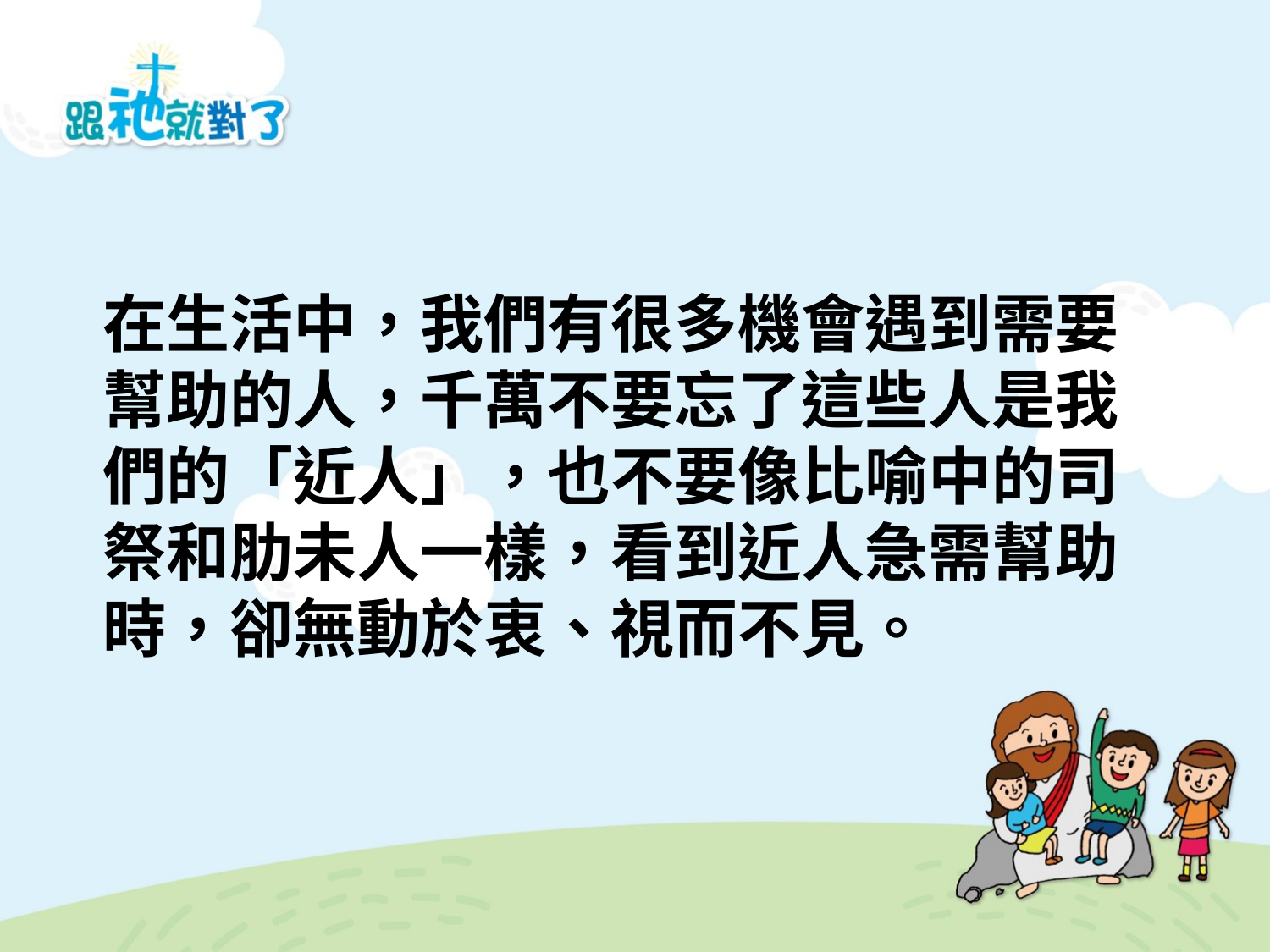

在生活中，我們有很多機會遇到需要幫助的人，千萬不要忘了這些人是我們的「近人」，也不要像比喻中的司祭和肋未人一樣，看到近人急需幫助時，卻無動於衷、視而不見。